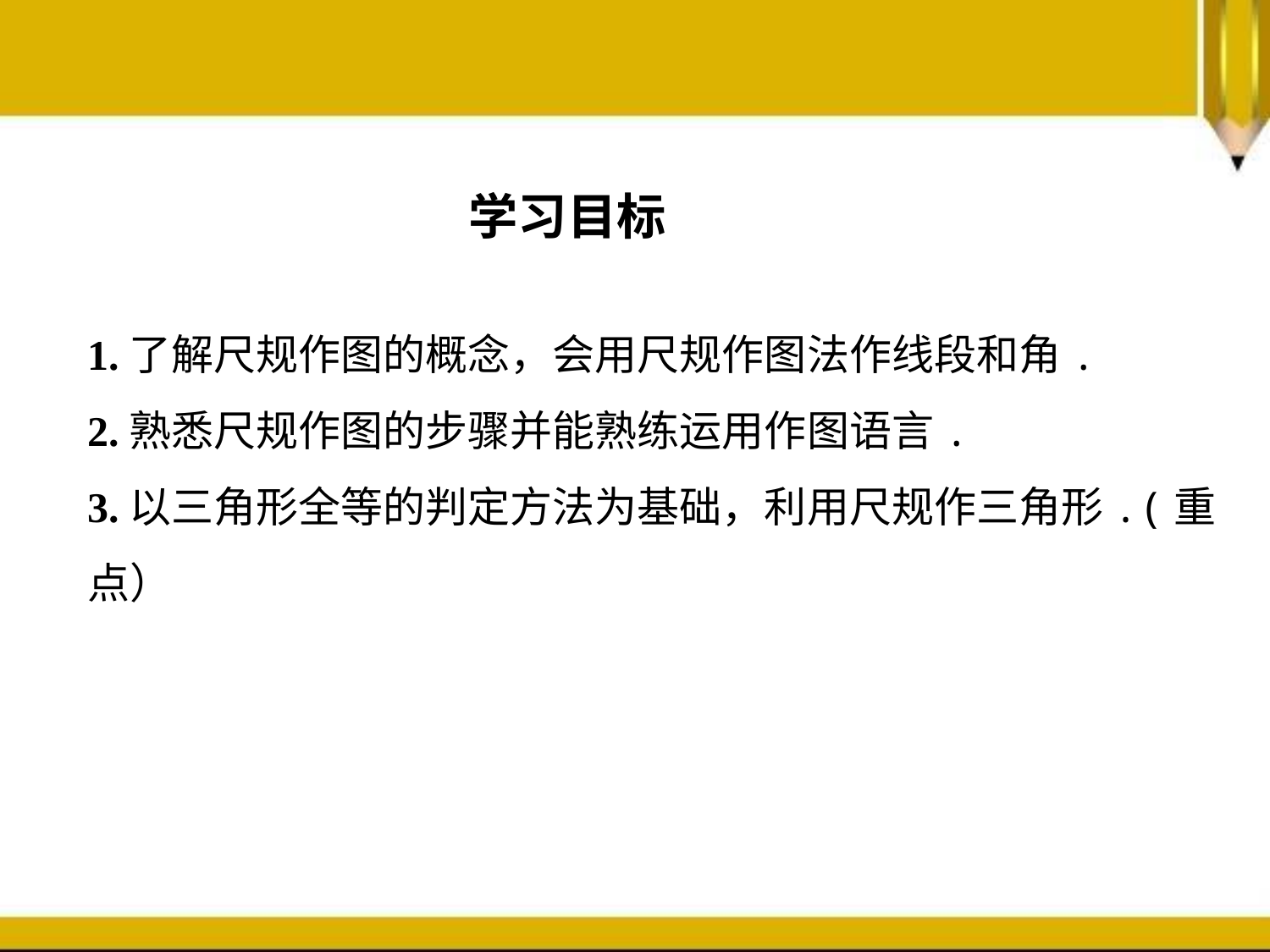

学习目标

1.了解尺规作图的概念，会用尺规作图法作线段和角.
2.熟悉尺规作图的步骤并能熟练运用作图语言.
3.以三角形全等的判定方法为基础，利用尺规作三角形.(重点）